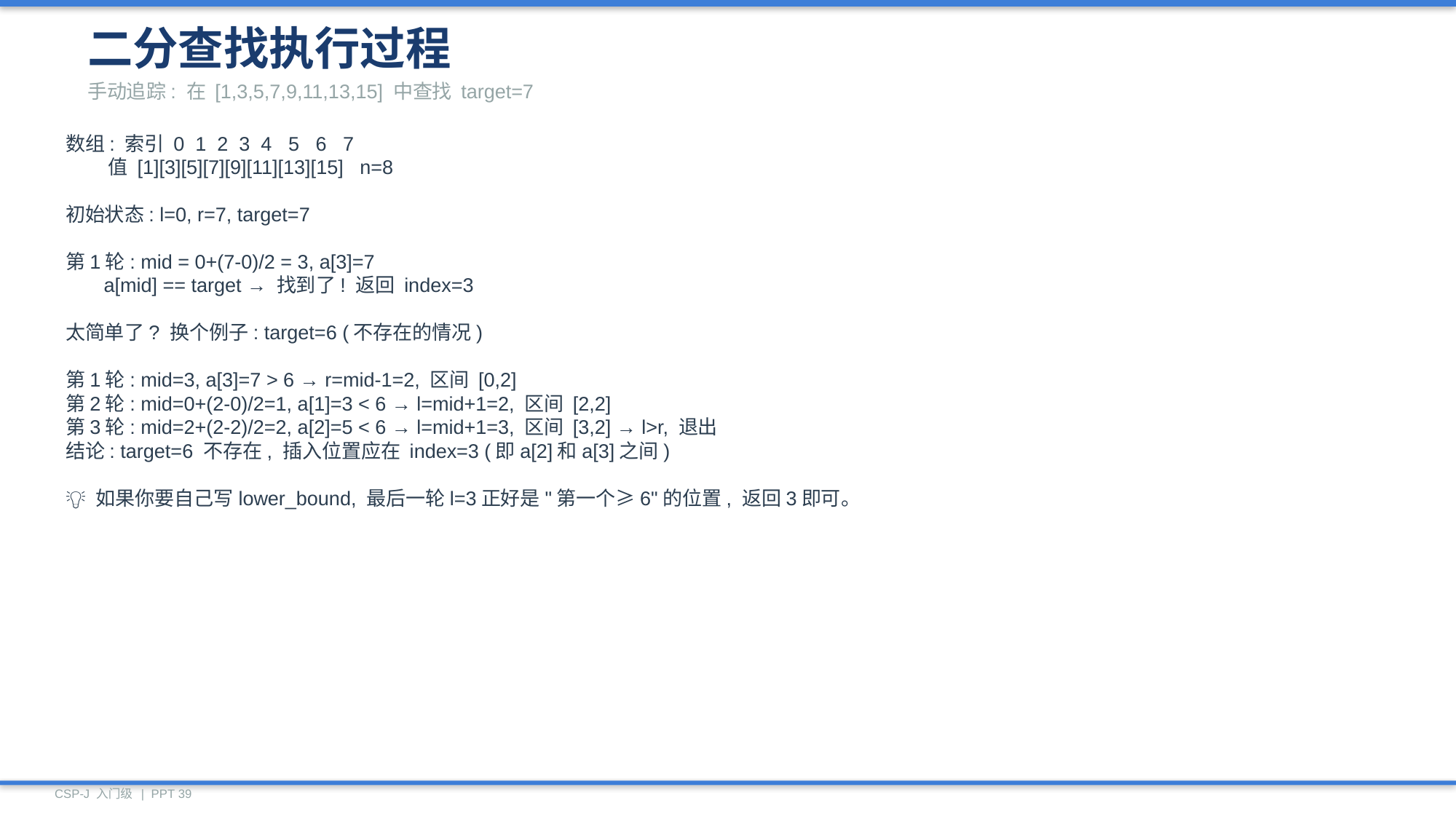

二分查找执行过程
手动追踪: 在 [1,3,5,7,9,11,13,15] 中查找 target=7
数组: 索引 0  1  2  3  4   5   6   7
       值 [1][3][5][7][9][11][13][15]   n=8
初始状态: l=0, r=7, target=7
第1轮: mid = 0+(7-0)/2 = 3, a[3]=7
       a[mid] == target → 找到了! 返回 index=3
太简单了? 换个例子: target=6 (不存在的情况)
第1轮: mid=3, a[3]=7 > 6 → r=mid-1=2, 区间 [0,2]
第2轮: mid=0+(2-0)/2=1, a[1]=3 < 6 → l=mid+1=2, 区间 [2,2]
第3轮: mid=2+(2-2)/2=2, a[2]=5 < 6 → l=mid+1=3, 区间 [3,2] → l>r, 退出
结论: target=6 不存在, 插入位置应在 index=3 (即a[2]和a[3]之间)
💡 如果你要自己写lower_bound, 最后一轮l=3正好是"第一个≥6"的位置, 返回3即可。

CSP-J 入门级  |  PPT 39